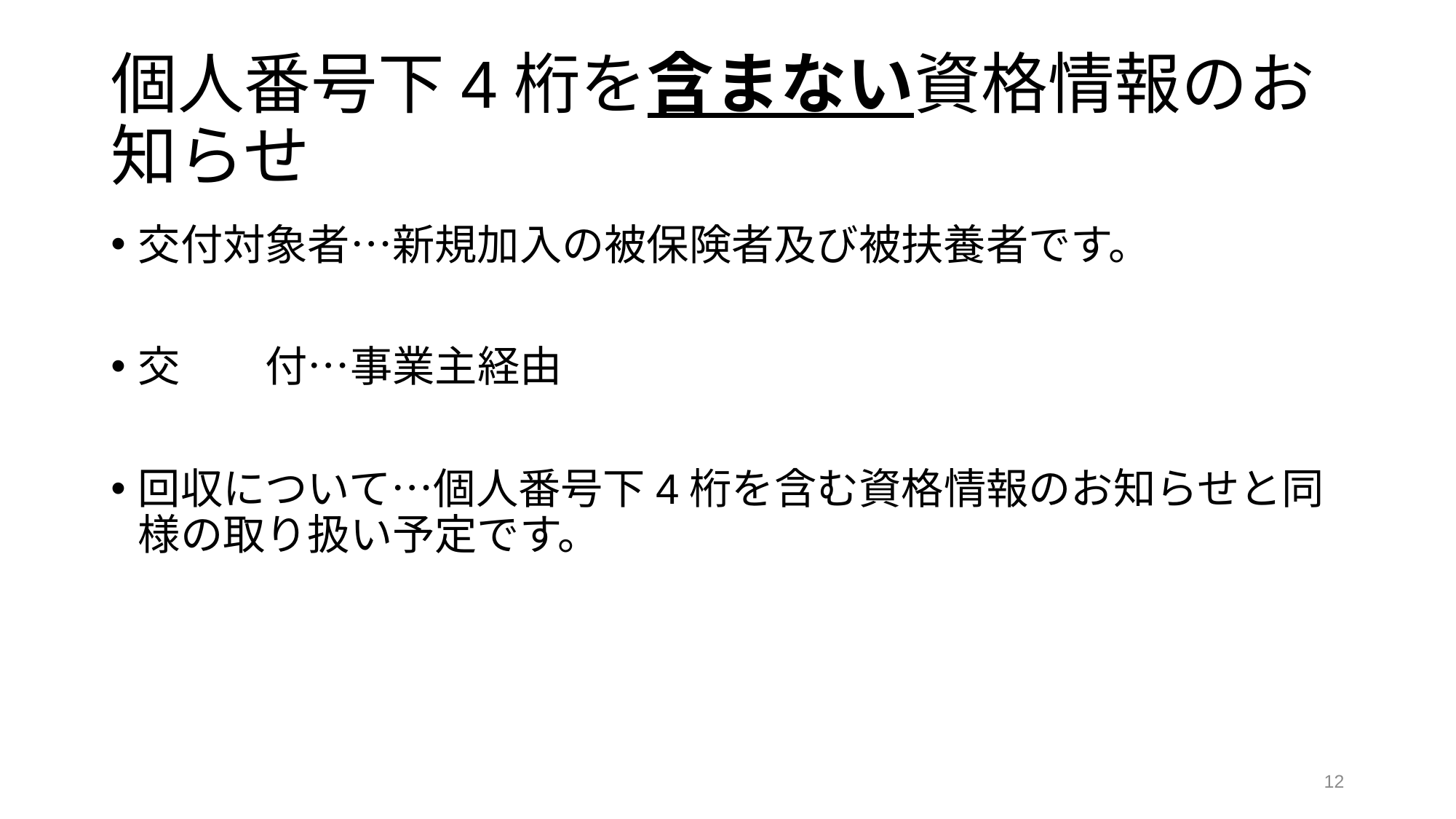

# 個人番号下4桁を含まない資格情報のお知らせ
交付対象者…新規加入の被保険者及び被扶養者です。

交         付…事業主経由

回収について…個人番号下4桁を含む資格情報のお知らせと同様の取り扱い予定です。

12